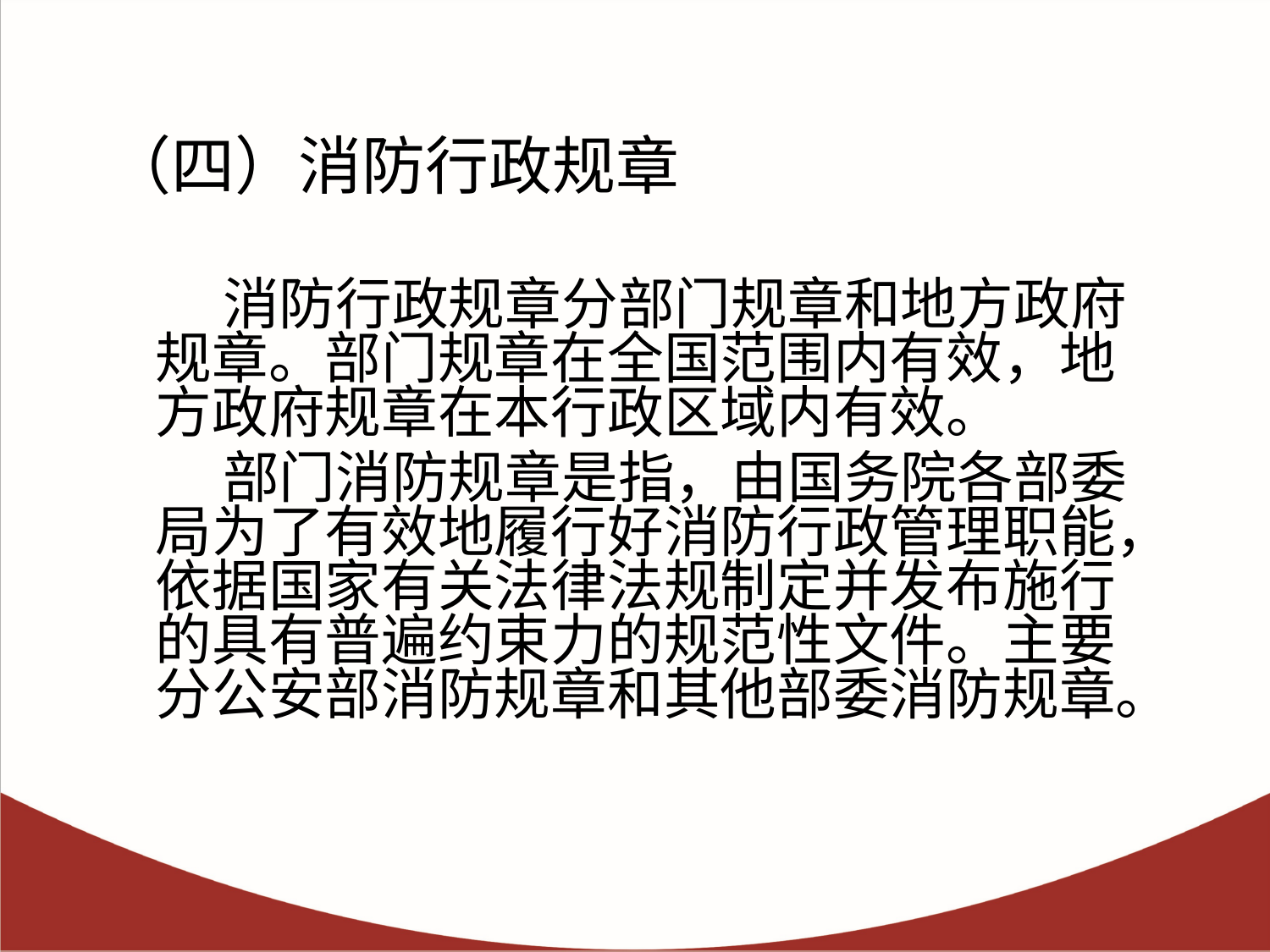

# （四）消防行政规章
        消防行政规章分部门规章和地方政府规章。部门规章在全国范围内有效，地方政府规章在本行政区域内有效。
        部门消防规章是指，由国务院各部委局为了有效地履行好消防行政管理职能，依据国家有关法律法规制定并发布施行的具有普遍约束力的规范性文件。主要分公安部消防规章和其他部委消防规章。